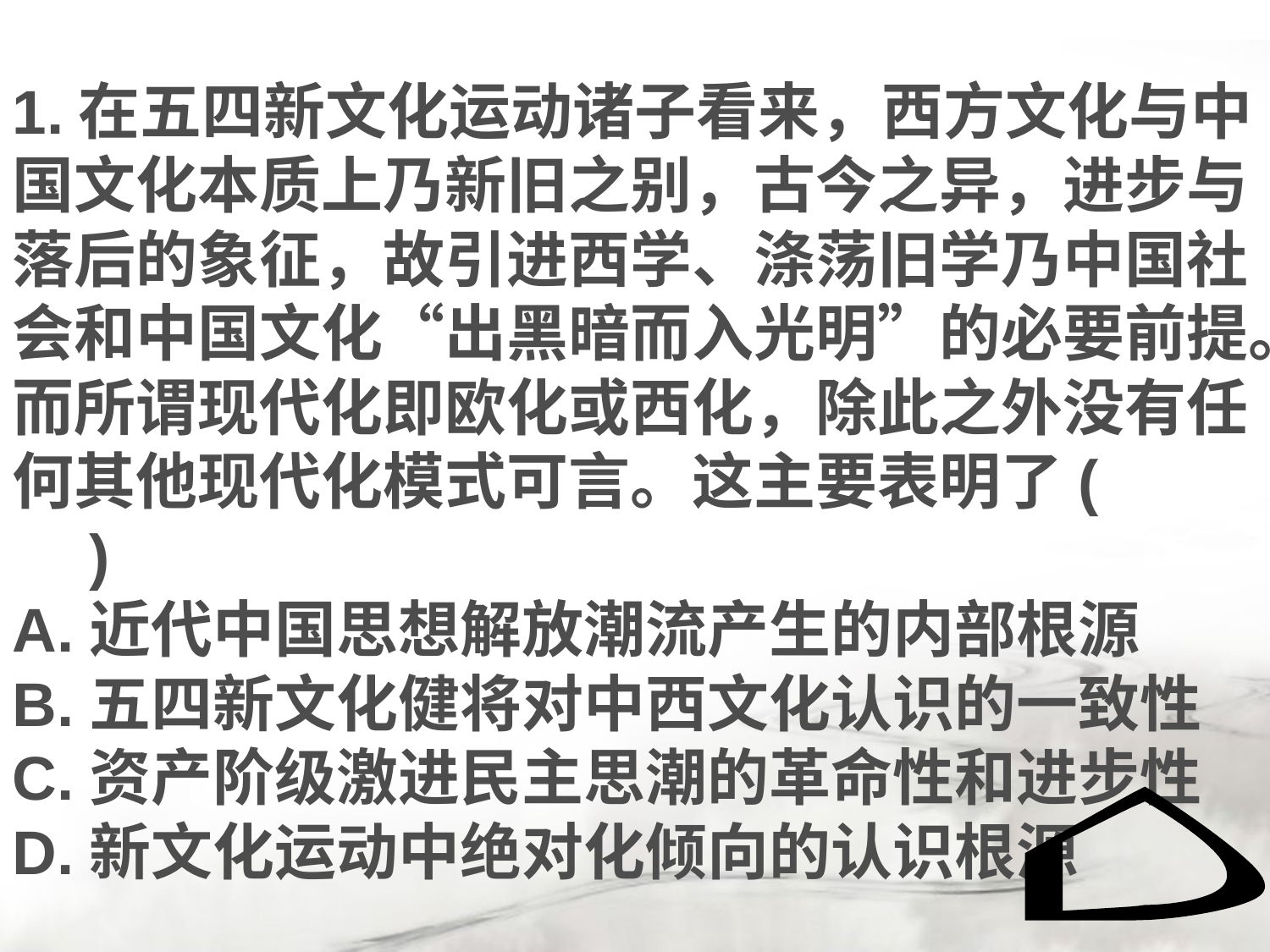

1.在五四新文化运动诸子看来，西方文化与中国文化本质上乃新旧之别，古今之异，进步与落后的象征，故引进西学、涤荡旧学乃中国社会和中国文化“出黑暗而入光明”的必要前提。而所谓现代化即欧化或西化，除此之外没有任何其他现代化模式可言。这主要表明了(　　)
A.近代中国思想解放潮流产生的内部根源
B.五四新文化健将对中西文化认识的一致性
C.资产阶级激进民主思潮的革命性和进步性
D.新文化运动中绝对化倾向的认识根源
D